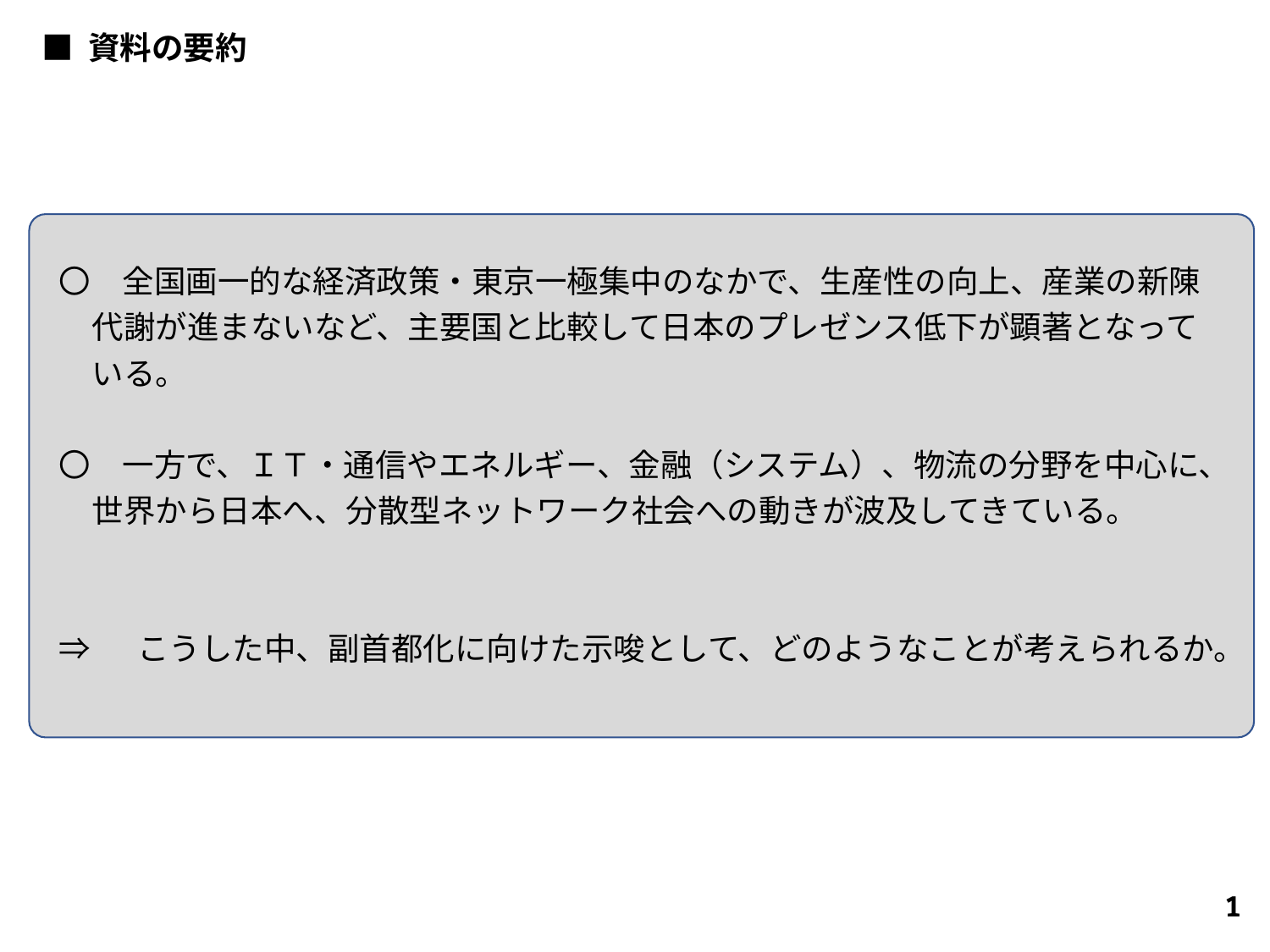

■ 資料の要約
〇　全国画一的な経済政策・東京一極集中のなかで、生産性の向上、産業の新陳代謝が進まないなど、主要国と比較して日本のプレゼンス低下が顕著となっている。

〇　一方で、ＩＴ・通信やエネルギー、金融（システム）、物流の分野を中心に、世界から日本へ、分散型ネットワーク社会への動きが波及してきている。

⇒ 　こうした中、副首都化に向けた示唆として、どのようなことが考えられるか。
1